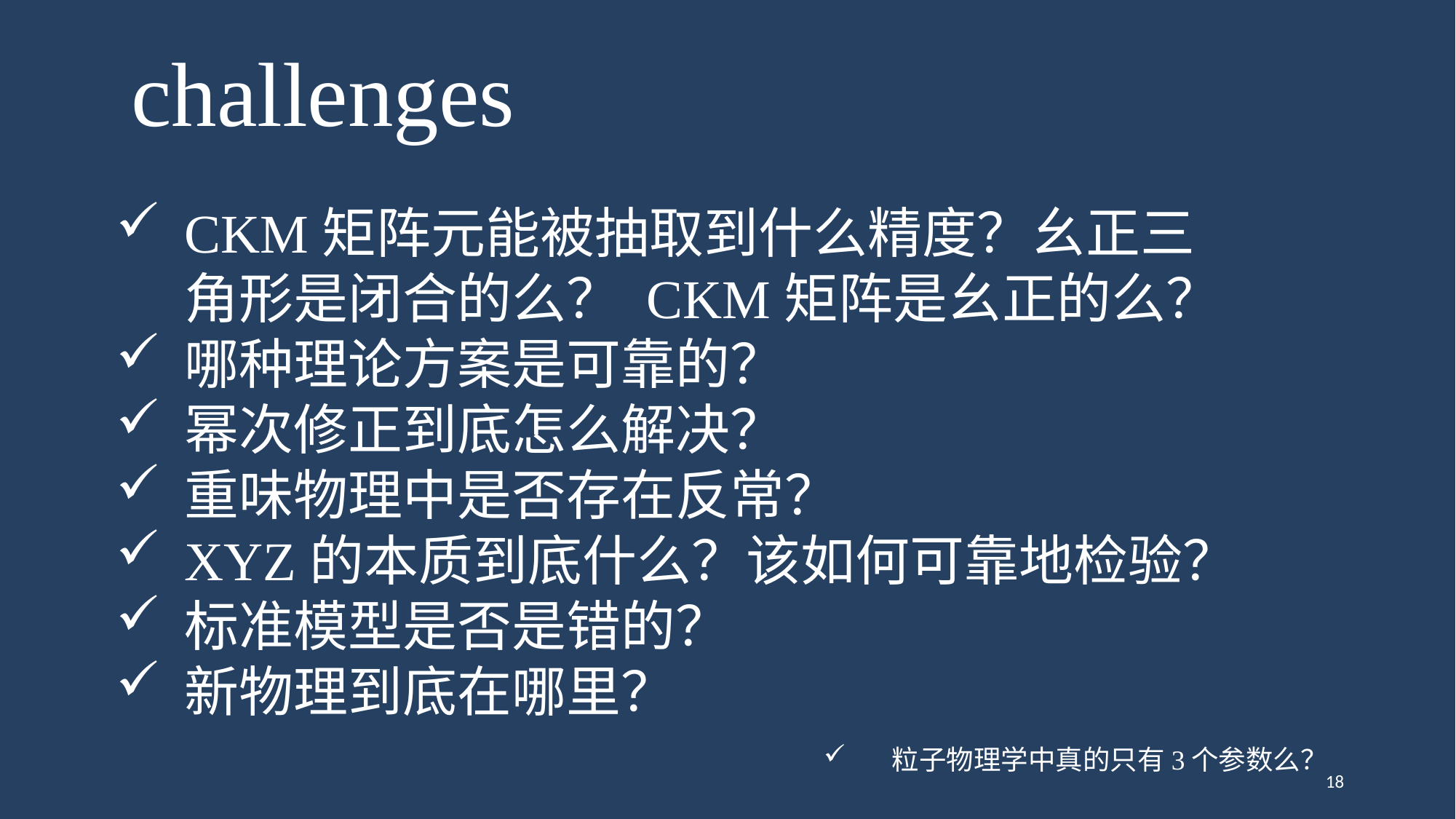

challenges
CKM矩阵元能被抽取到什么精度？幺正三角形是闭合的么？ CKM矩阵是幺正的么？
哪种理论方案是可靠的？
幂次修正到底怎么解决？
重味物理中是否存在反常？
XYZ的本质到底什么？该如何可靠地检验？
标准模型是否是错的？
新物理到底在哪里？
粒子物理学中真的只有3个参数么？
18